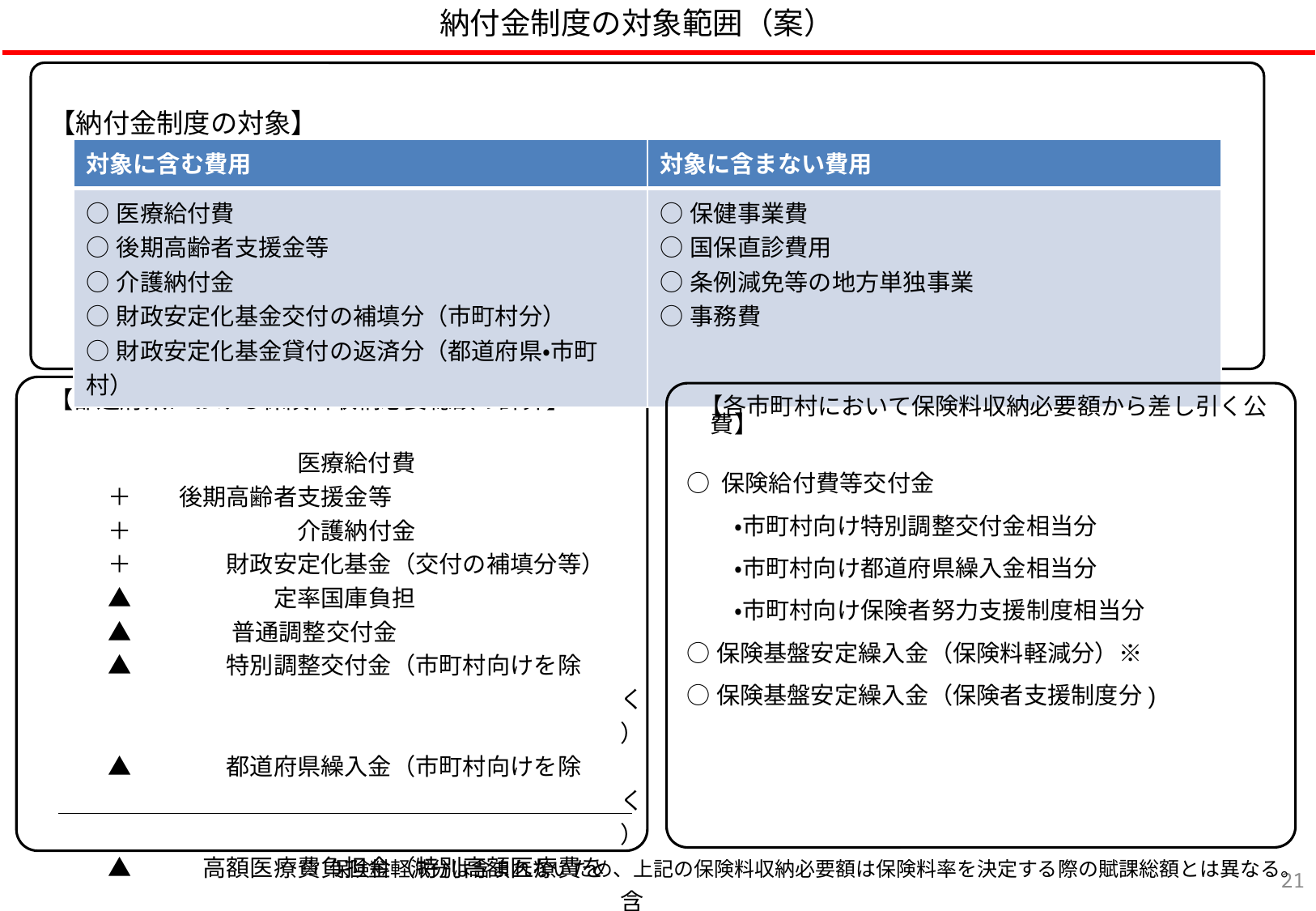

納付金制度の対象範囲（案）

【納付金制度の対象】

| 対象に含む費用 | 対象に含まない費用 |
| --- | --- |
| ○医療給付費 ○後期高齢者支援金等 ○介護納付金 ○財政安定化基金交付の補填分（市町村分） ○財政安定化基金貸付の返済分（都道府県・市町村） | ○保健事業費 ○国保直診費用 ○条例減免等の地方単独事業 ○事務費 |
 【都道府県における保険料収納必要総額の計算】

　　　　　　　　　　　医療給付費
　　　＋　　後期高齢者支援金等
　　　＋　　　　　　　介護納付金
　　　＋　　　　財政安定化基金（交付の補填分等）
　　　▲　　　　　　定率国庫負担
　　　▲　　　　 普通調整交付金
　　　▲　　　　特別調整交付金（市町村向けを除く）
　　　▲　　　　都道府県繰入金（市町村向けを除く）
　　　▲　　　高額医療費負担金（特別高額医療費を含む）
　　　▲　　保険者努力支援制度（市町村向けを除く）
　　　▲　　　前期高齢者交付金
　　　　　　　　 保険料収納必要額

 【各市町村において保険料収納必要額から差し引く公費】

○ 保険給付費等交付金
　　・市町村向け特別調整交付金相当分
　　・市町村向け都道府県繰入金相当分
　　・市町村向け保険者努力支援制度相当分
○保険基盤安定繰入金（保険料軽減分）※
○保険基盤安定繰入金（保険者支援制度分)

※ 保険料軽減分は含まれないため、上記の保険料収納必要額は保険料率を決定する際の賦課総額とは異なる。
21